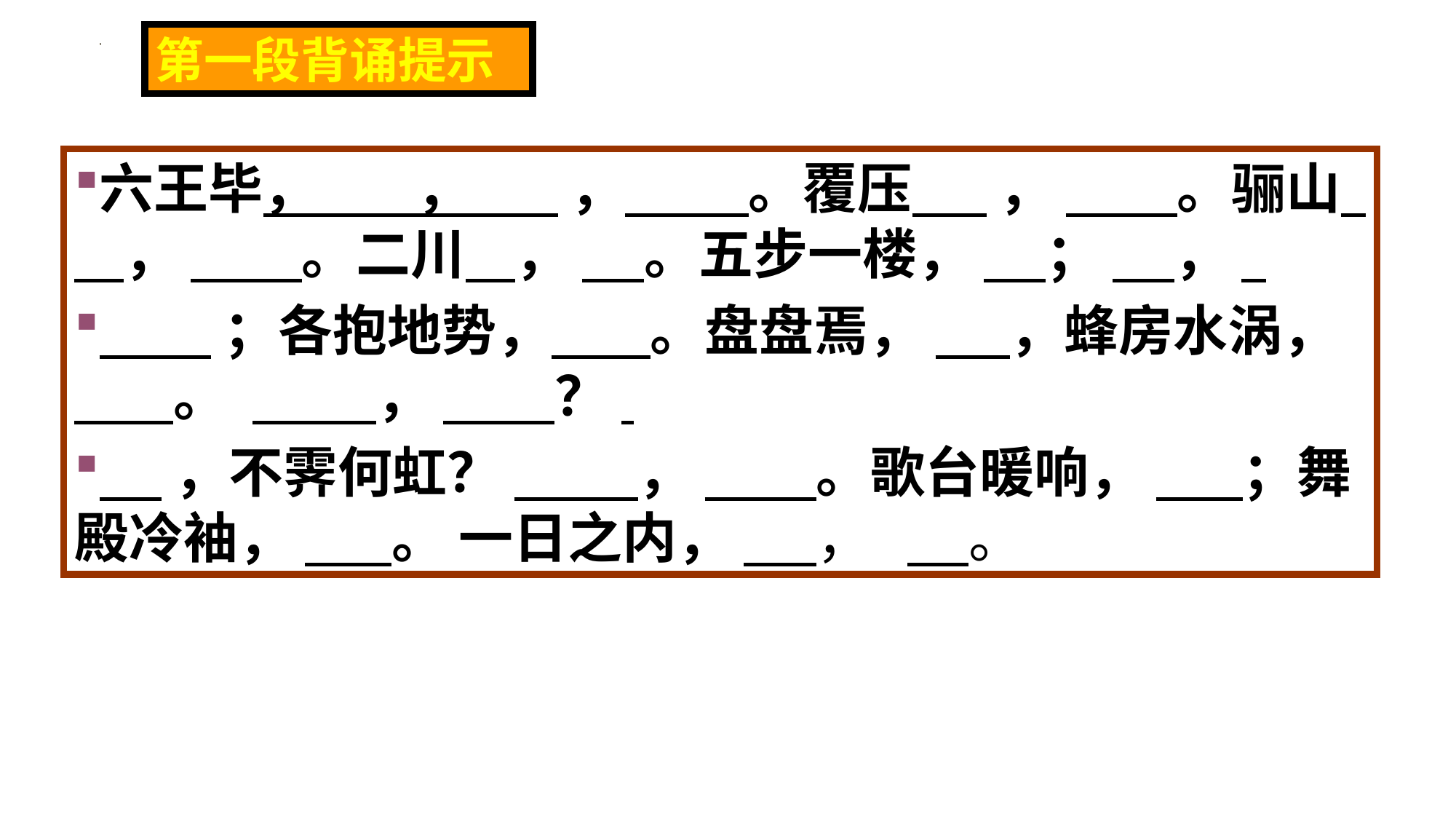

第一段背诵提示
六王毕，        ，        ，          。覆压       ，          。骊山       ，          。二川    ，      。五步一楼，      ；      ，
         ；各抱地势，        。盘盘焉，       ，蜂房水涡，           。            ，          ？
     ，不霁何虹？           ，          。歌台暖响，        ；舞殿冷袖，        。 一日之内，       ，        。